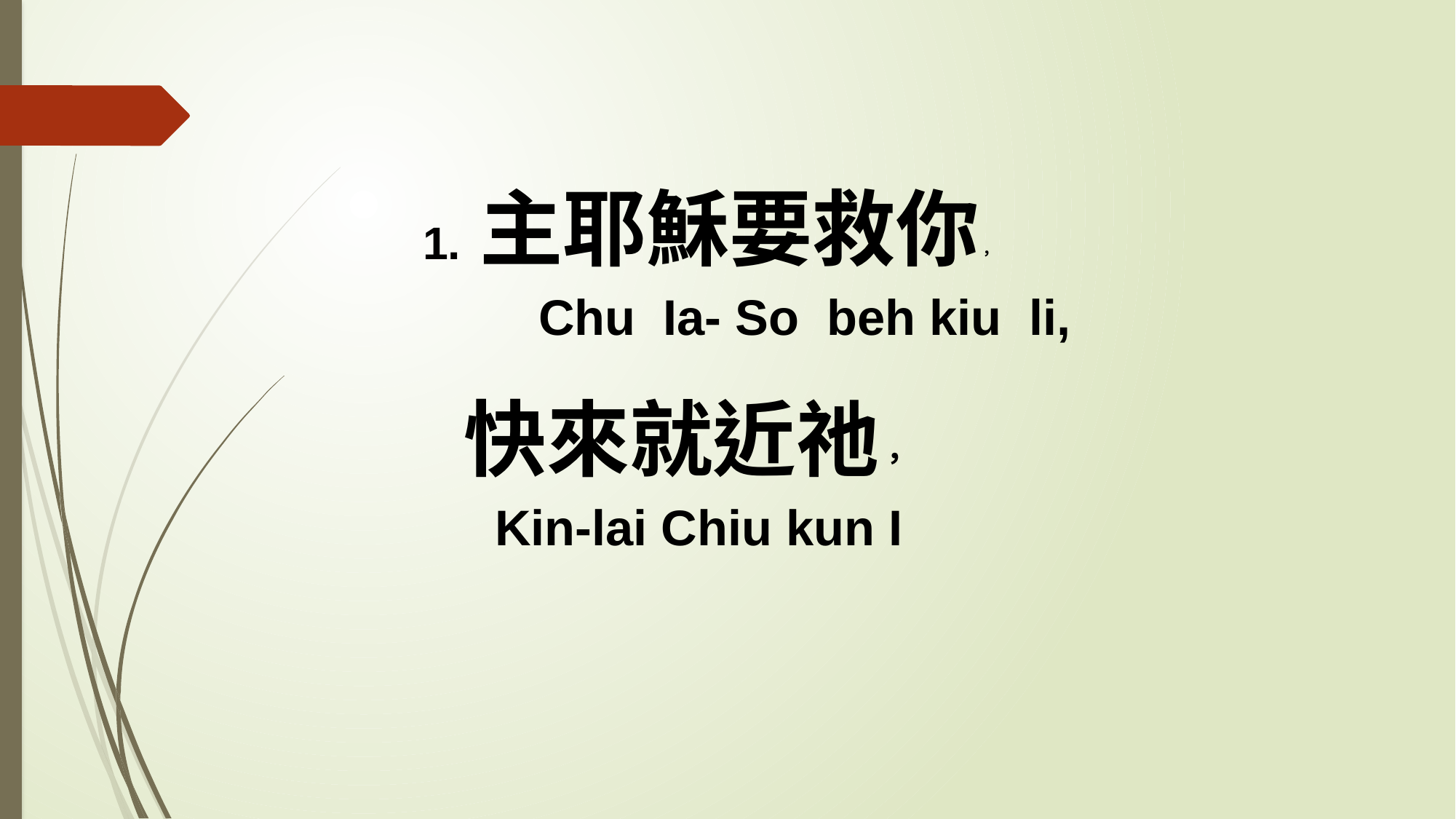

1. 主耶穌要救你，
                             Chu  Ia- So  beh kiu  li,

  快來就近祂，
     Kin-lai Chiu kun I